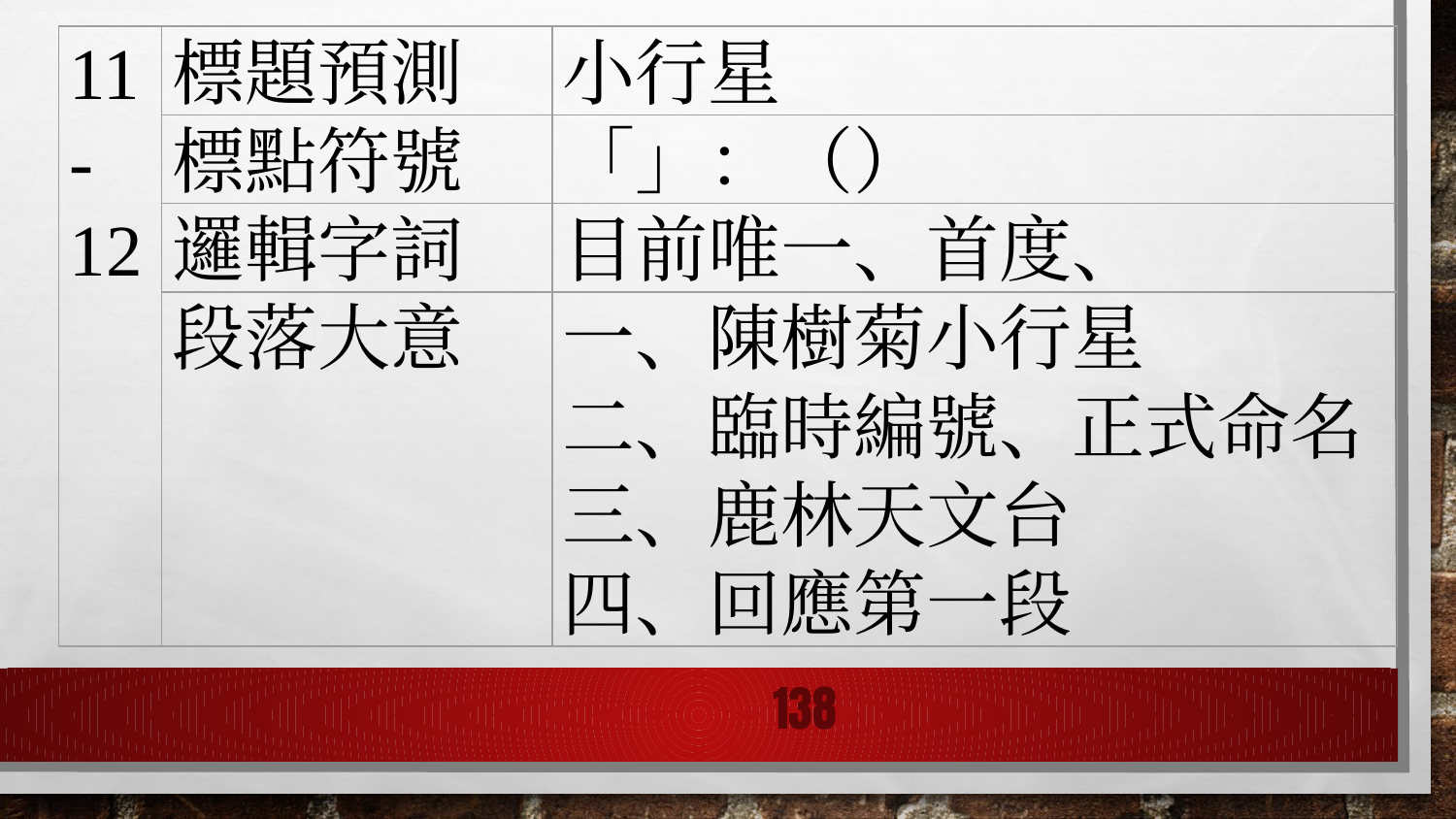

| 11-12 | 標題預測 | 小行星 |
| --- | --- | --- |
|  | 標點符號 | 「」：（） |
|  | 邏輯字詞 | 目前唯一、首度、 |
|  | 段落大意 | 一、陳樹菊小行星 二、臨時編號、正式命名 三、鹿林天文台 四、回應第一段 |
138